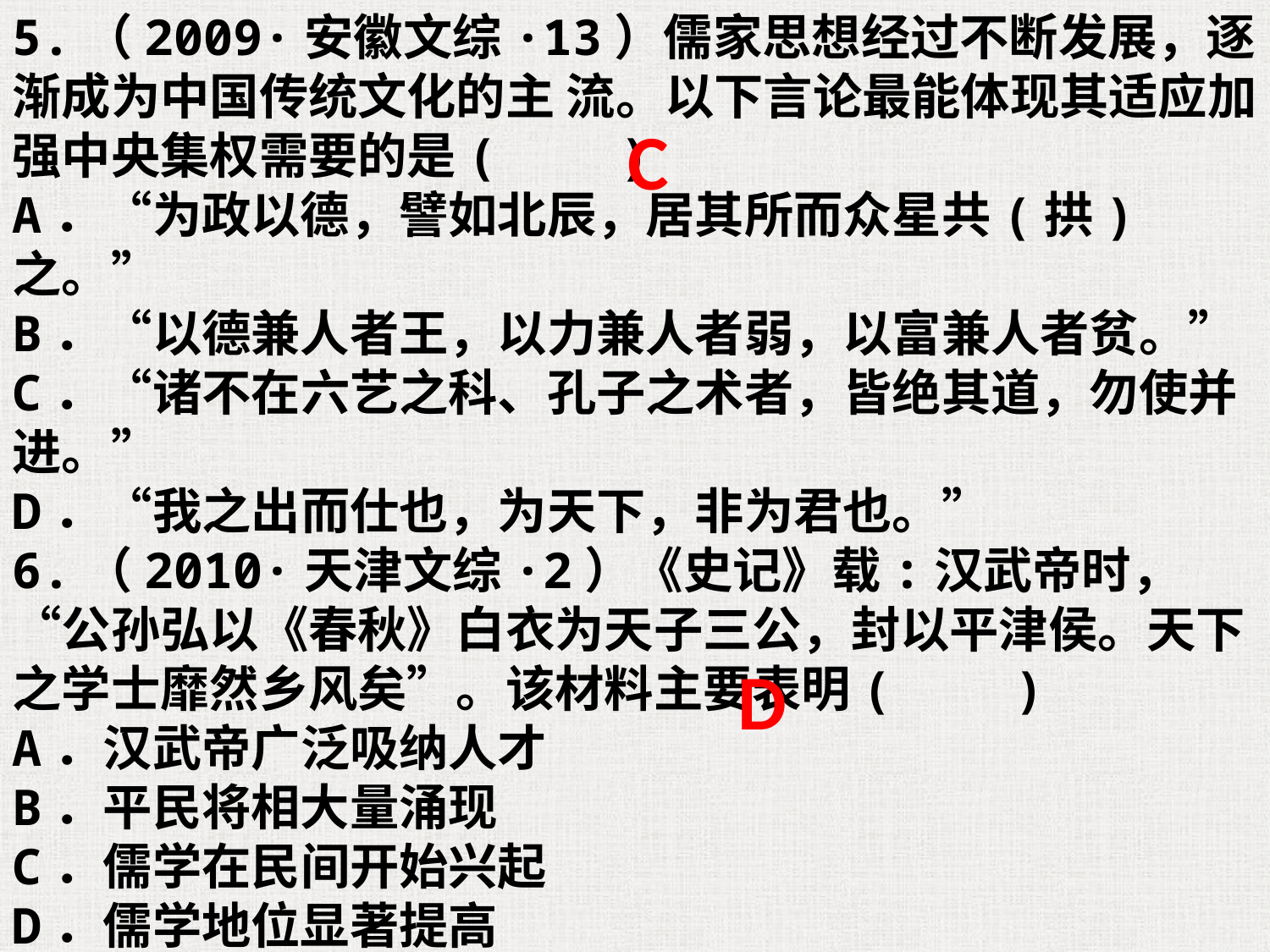

5.（2009·安徽文综·13）儒家思想经过不断发展，逐渐成为中国传统文化的主 流。以下言论最能体现其适应加强中央集权需要的是(　　)
A．“为政以德，譬如北辰，居其所而众星共(拱)之。”
B．“以德兼人者王，以力兼人者弱，以富兼人者贫。”
C．“诸不在六艺之科、孔子之术者，皆绝其道，勿使并进。”
D．“我之出而仕也，为天下，非为君也。”
6.（2010·天津文综·2）《史记》载:汉武帝时，“公孙弘以《春秋》白衣为天子三公，封以平津侯。天下之学士靡然乡风矣”。该材料主要表明(　　)
A．汉武帝广泛吸纳人才
B．平民将相大量涌现
C．儒学在民间开始兴起
D．儒学地位显著提高

C
D